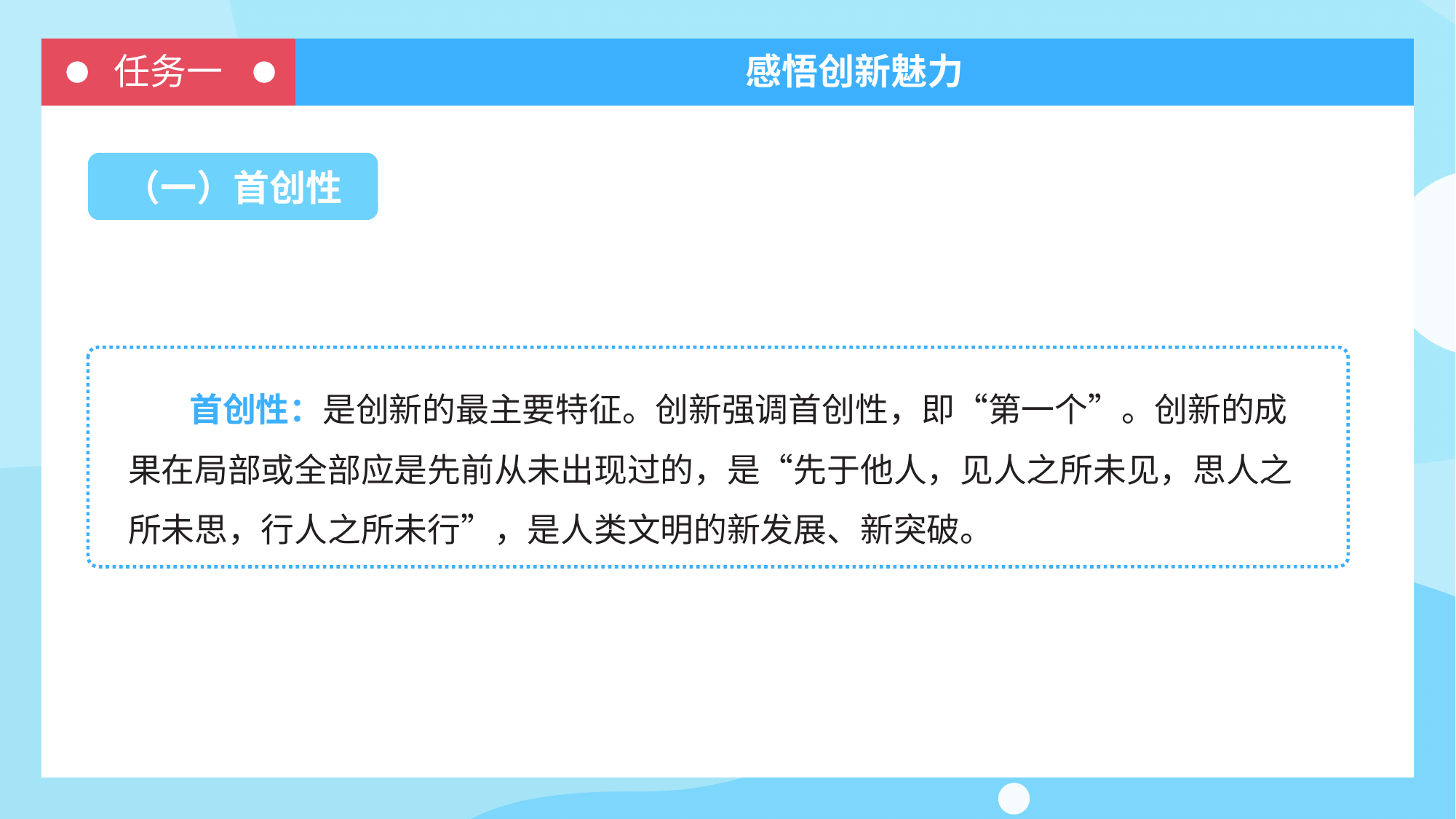

任务一
感悟创新魅力

（一）首创性

       首创性：是创新的最主要特征。创新强调首创性，即“第一个”。创新的成果在局部或全部应是先前从未出现过的，是“先于他人，见人之所未见，思人之所未思，行人之所未行”，是人类文明的新发展、新突破。